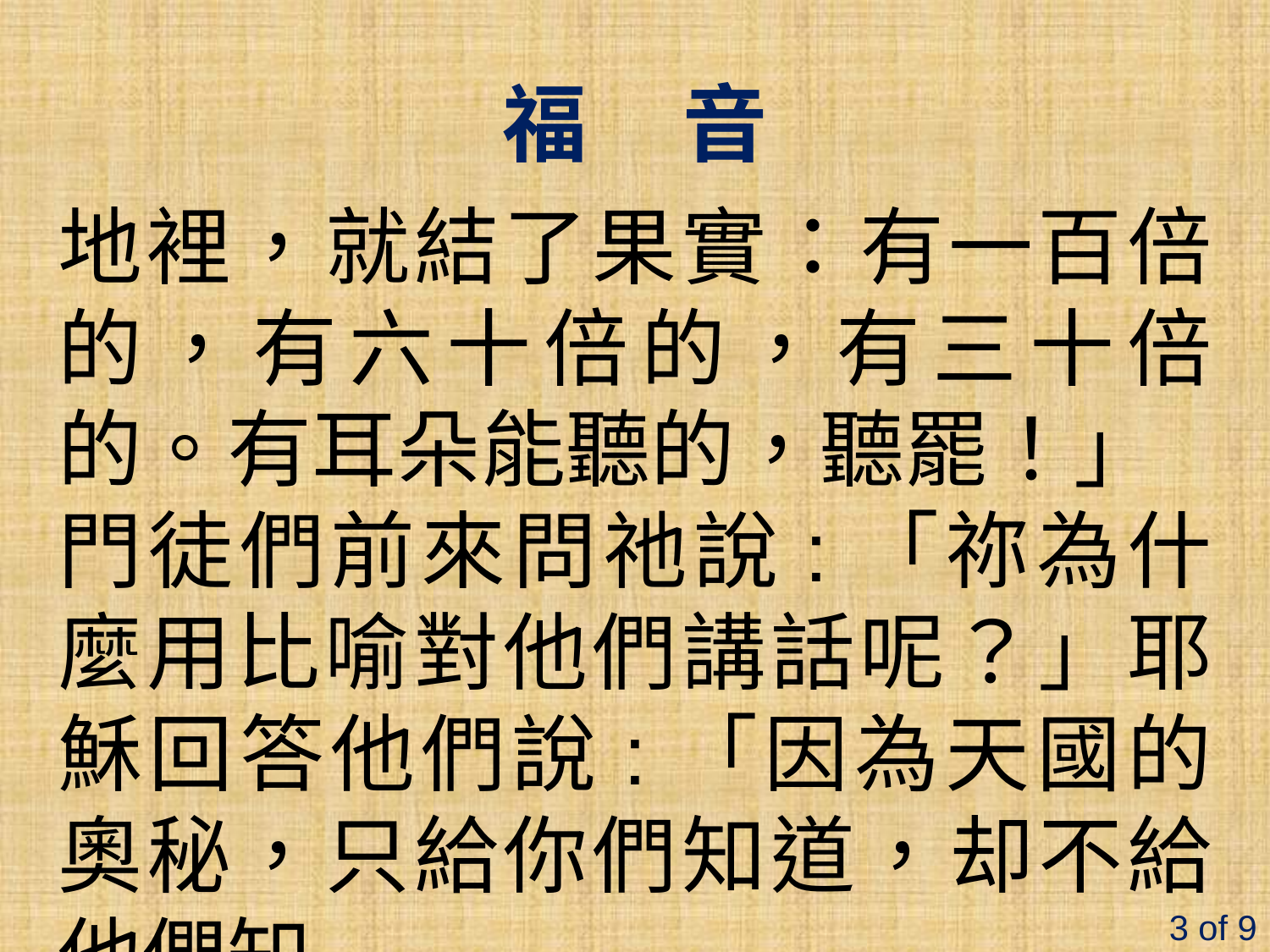

福     音

地裡，就結了果實：有一百倍的，有六十倍的，有三十倍的。有耳朵能聽的，聽罷！」
門徒們前來問祂說:「祢為什麼用比喻對他們講話呢？」耶穌回答他們說:「因為天國的奧秘，只給你們知道，却不給他們知

3 of 9